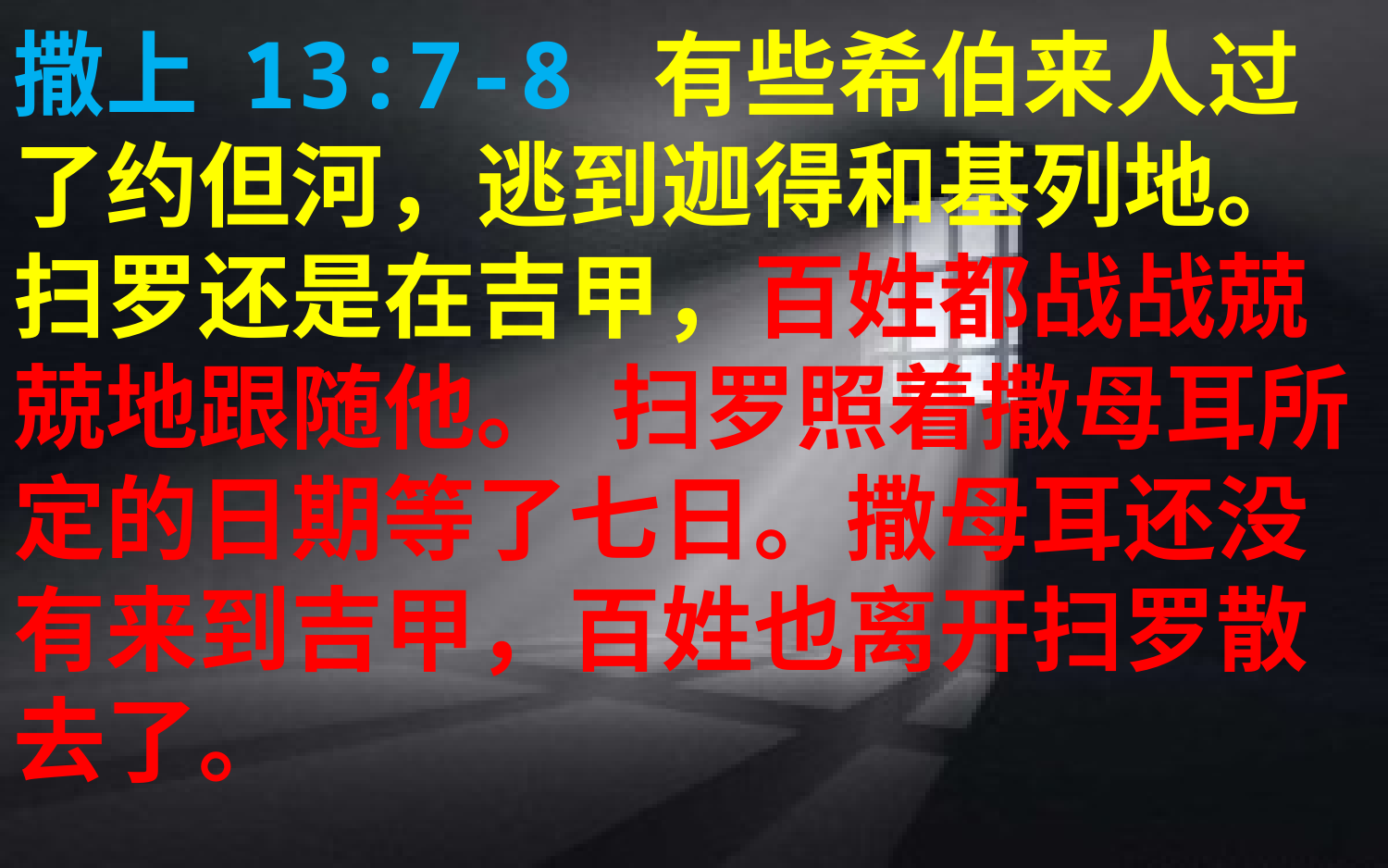

撒上 13:7-8 有些希伯来人过了约但河，逃到迦得和基列地。扫罗还是在吉甲，百姓都战战兢兢地跟随他。  扫罗照着撒母耳所定的日期等了七日。撒母耳还没有来到吉甲，百姓也离开扫罗散去了。